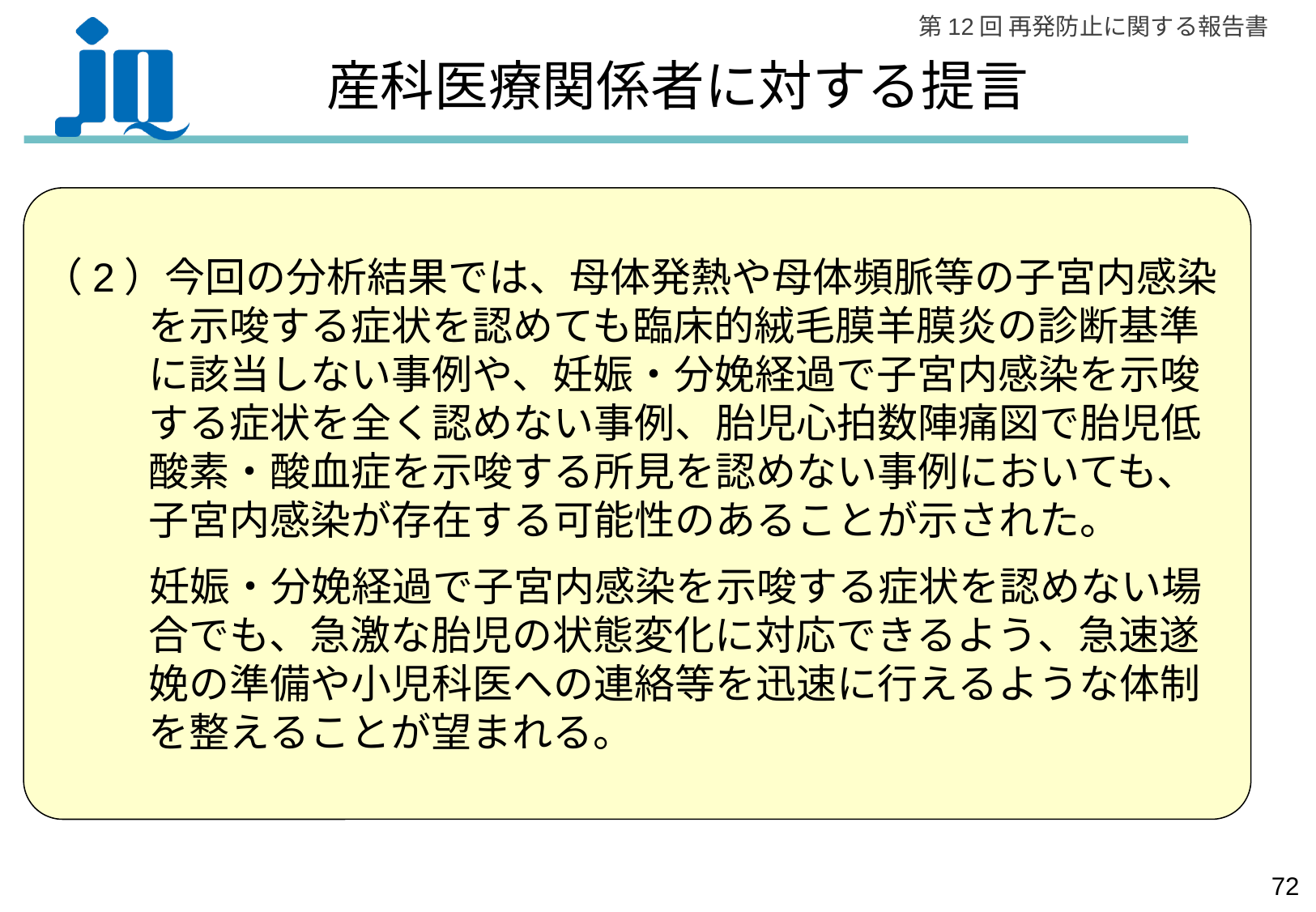

産科医療関係者に対する提言
（2）今回の分析結果では、母体発熱や母体頻脈等の子宮内感染を示唆する症状を認めても臨床的絨毛膜羊膜炎の診断基準に該当しない事例や、妊娠・分娩経過で子宮内感染を示唆する症状を全く認めない事例、胎児心拍数陣痛図で胎児低酸素・酸血症を示唆する所見を認めない事例においても、子宮内感染が存在する可能性のあることが示された。
妊娠・分娩経過で子宮内感染を示唆する症状を認めない場合でも、急激な胎児の状態変化に対応できるよう、急速遂娩の準備や小児科医への連絡等を迅速に行えるような体制を整えることが望まれる。
72